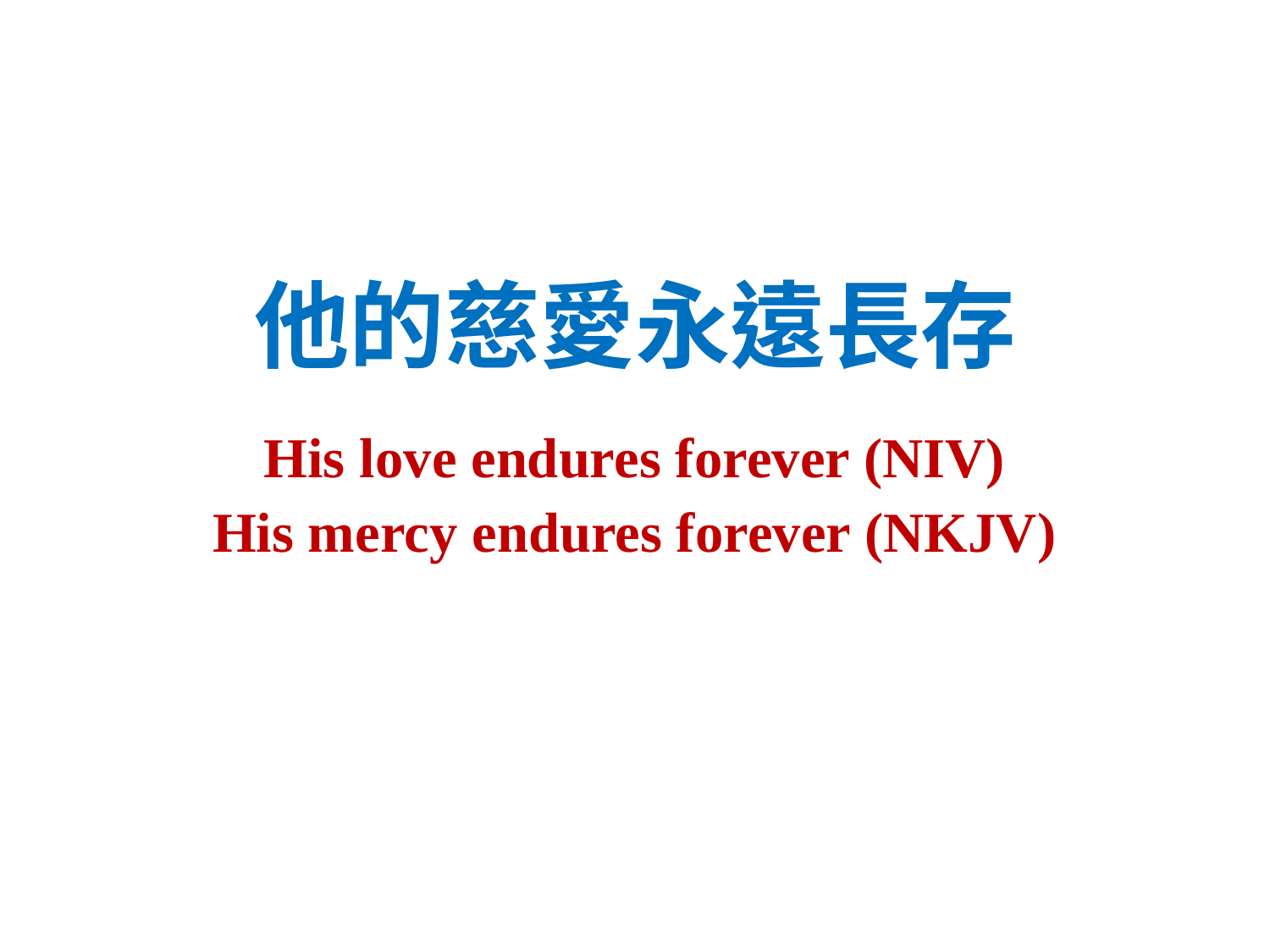

# 他的慈愛永遠長存
His love endures forever (NIV)
His mercy endures forever (NKJV)